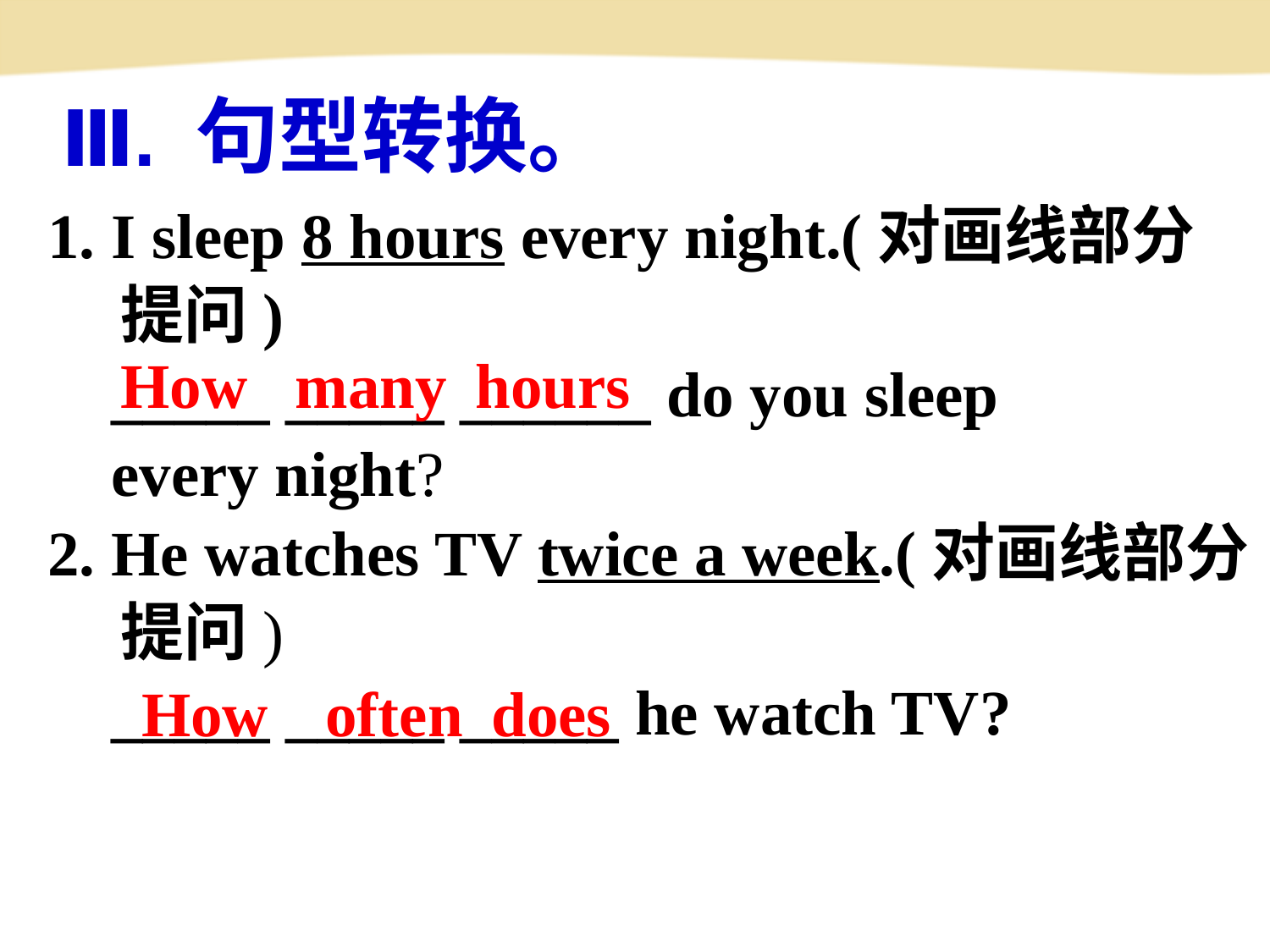

Ⅲ. 句型转换。
1. I sleep 8 hours every night.(对画线部分
    提问)
    _____ _____ ______ do you sleep
    every night?
2. He watches TV twice a week.(对画线部分
    提问)
    _____ _____ _____ he watch TV?

How   many  hours
How    often  does